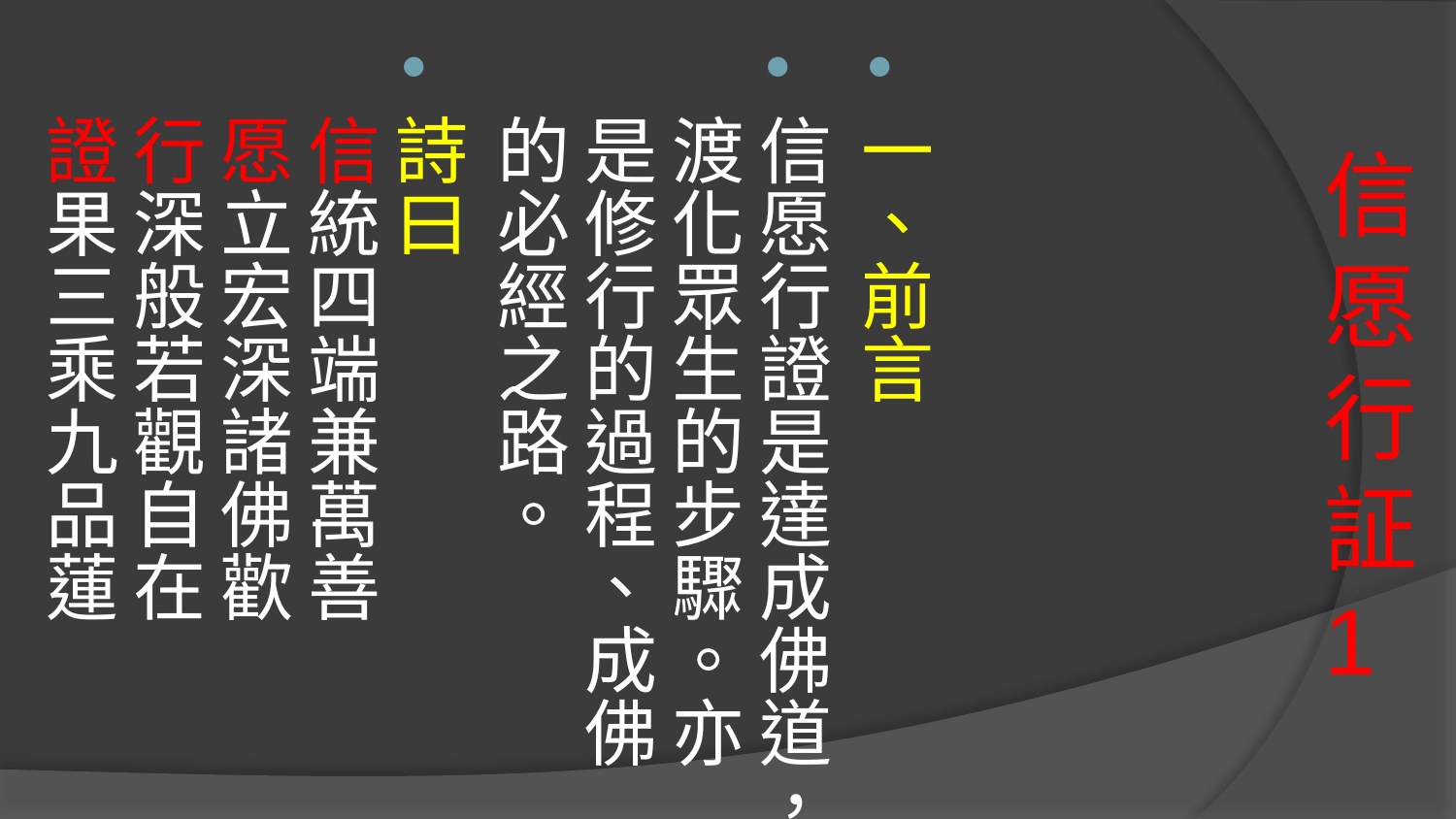

一、前言
信愿行證是達成佛道，渡化眾生的步驟。亦是修行的過程、成佛的必經之路。
詩曰                                信統四端兼萬善
愿立宏深諸佛歡
行深般若觀自在
證果三乘九品蓮
# 信愿行証 1